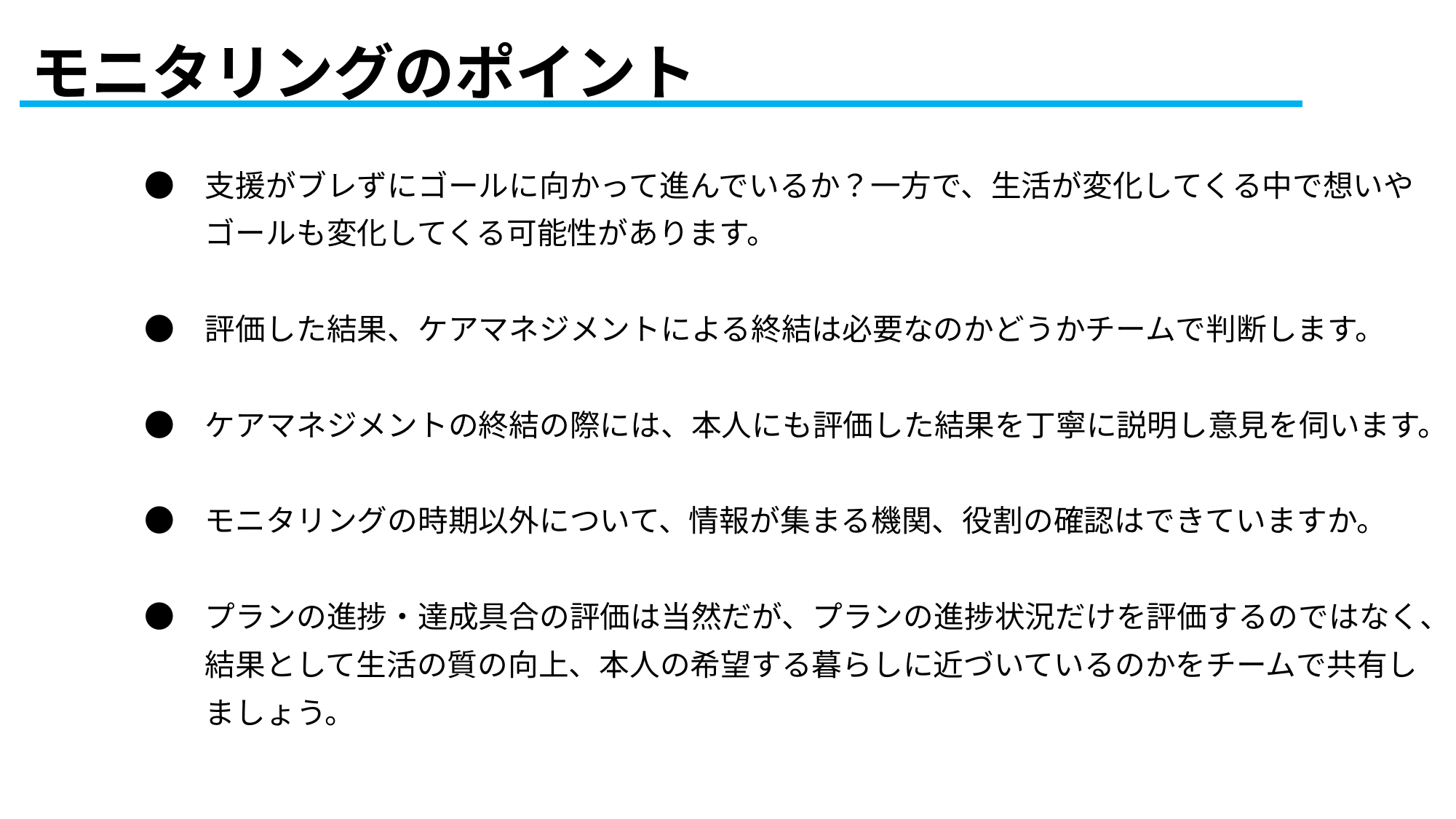

# モニタリングのポイント
　　●　支援がブレずにゴールに向かって進んでいるか？一方で、生活が変化してくる中で想いや
　　　　ゴールも変化してくる可能性があります。

　　●　評価した結果、ケアマネジメントによる終結は必要なのかどうかチームで判断します。

　　●　ケアマネジメントの終結の際には、本人にも評価した結果を丁寧に説明し意見を伺います。

　　●　モニタリングの時期以外について、情報が集まる機関、役割の確認はできていますか。

　　●　プランの進捗・達成具合の評価は当然だが、プランの進捗状況だけを評価するのではなく、
　　　　結果として生活の質の向上、本人の希望する暮らしに近づいているのかをチームで共有し
　　　　ましょう。